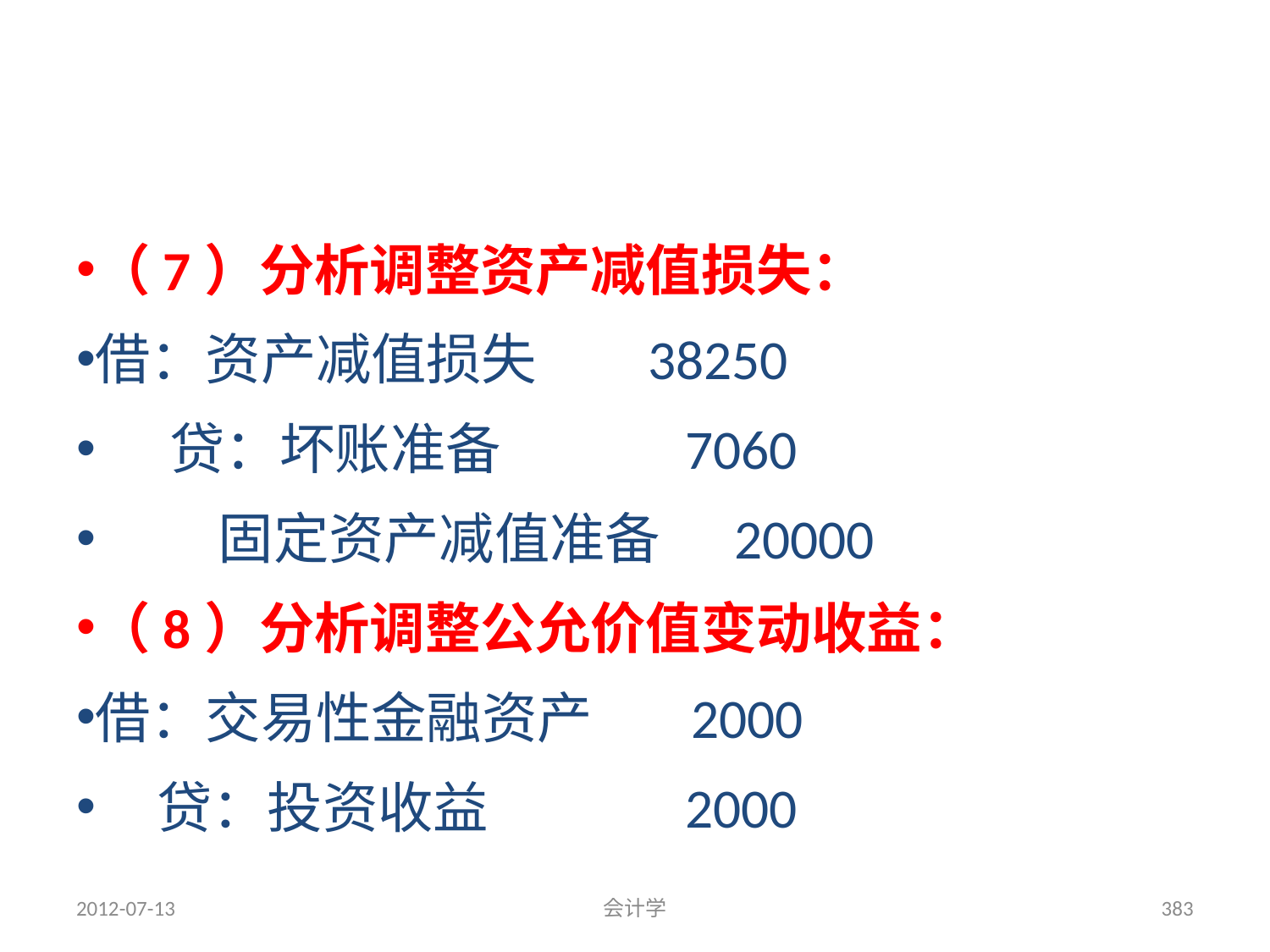

（7）分析调整资产减值损失：
借：资产减值损失        38250
     贷：坏账准备              7060
         固定资产减值准备     20000
（8）分析调整公允价值变动收益：
借：交易性金融资产       2000
    贷：投资收益               2000

2012-07-13
会计学
383